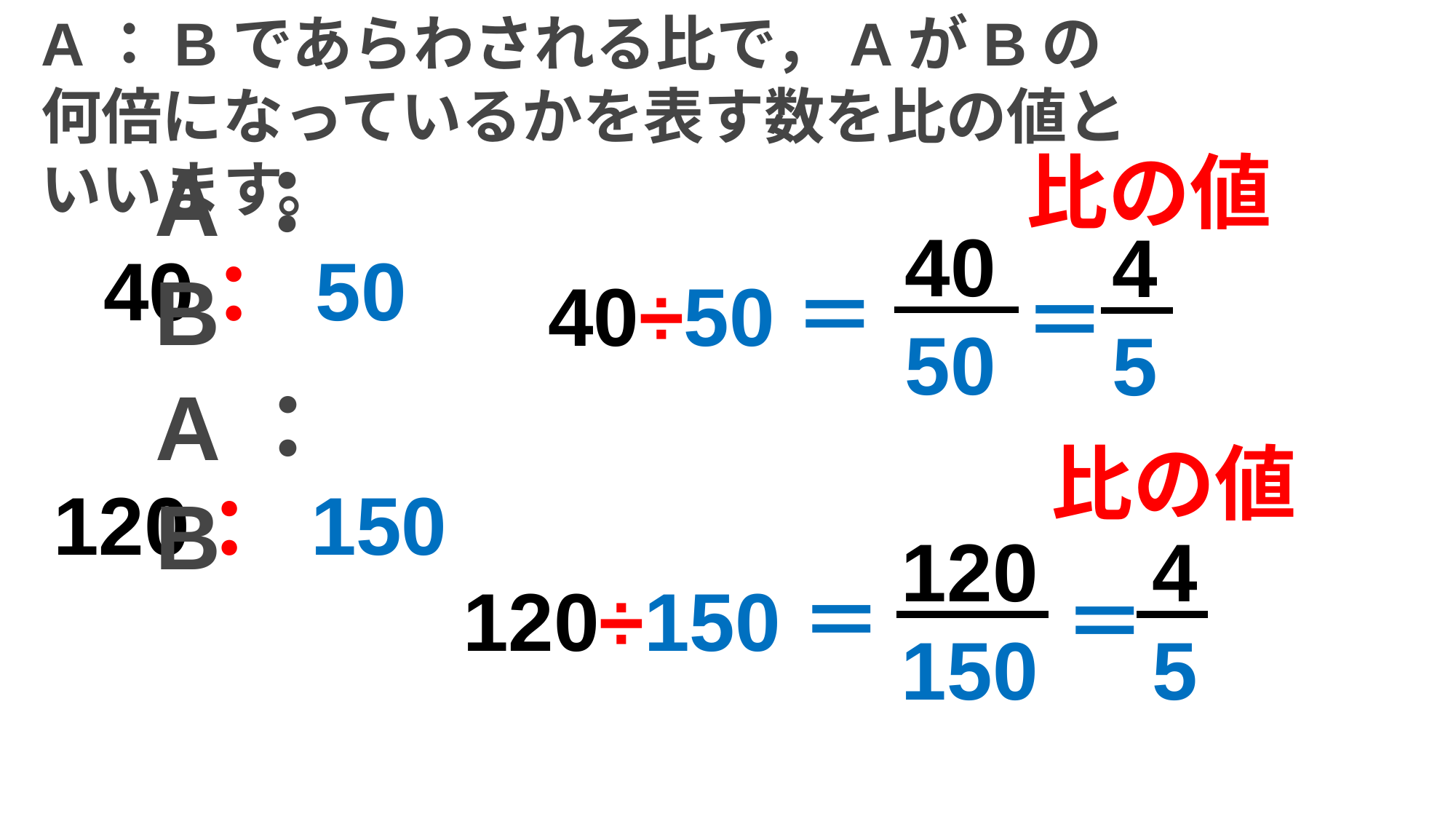

A：Bであらわされる比で，AがBの何倍になっているかを表す数を比の値といいます。
比の値
A：B
40
50
4
5
40：50
40÷50＝
＝
A：B
比の値
120：150
120
150
4
5
120÷150＝
＝